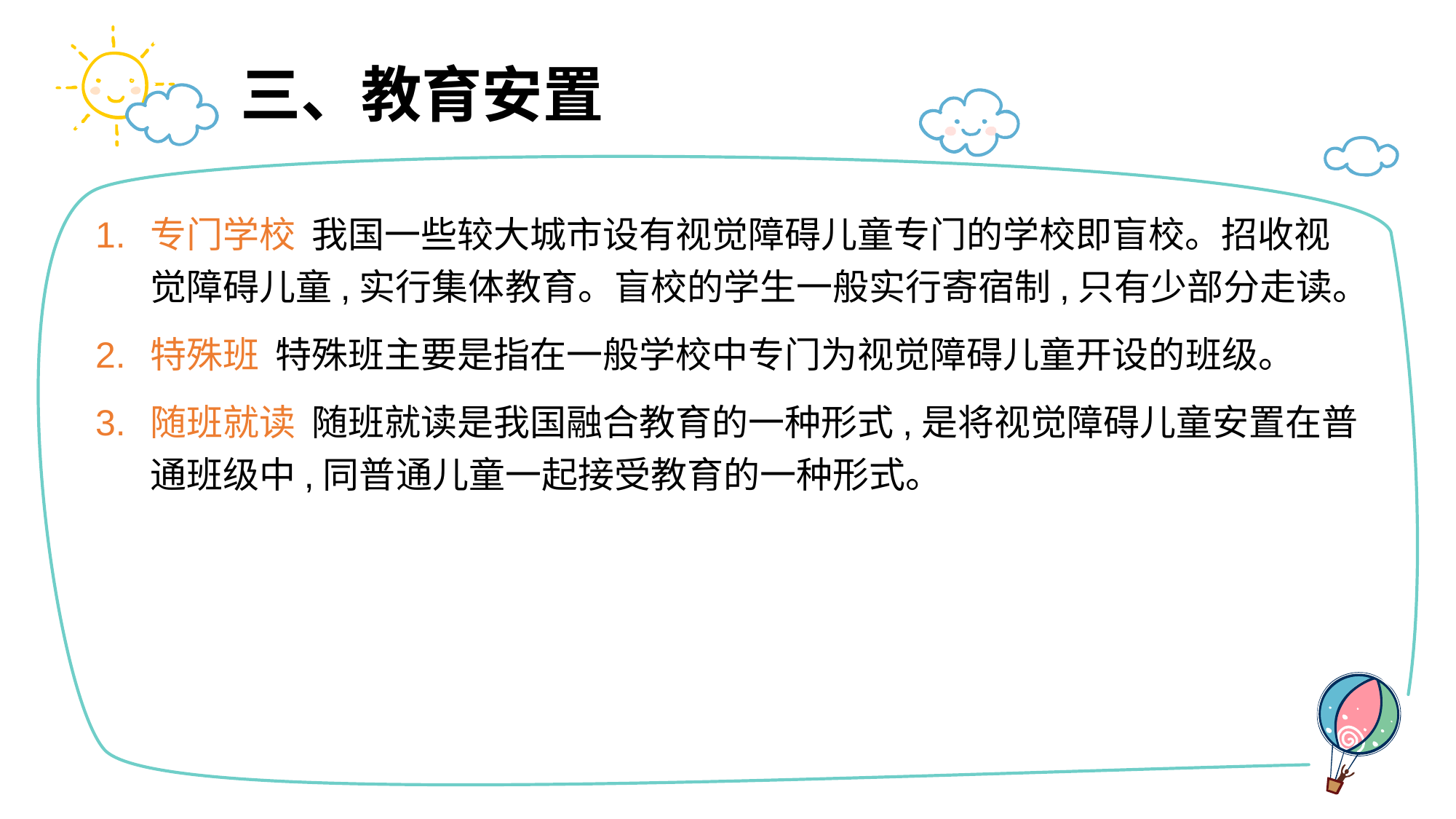

# 三、教育安置
专门学校  我国一些较大城市设有视觉障碍儿童专门的学校即盲校。招收视觉障碍儿童,实行集体教育。盲校的学生一般实行寄宿制,只有少部分走读。
特殊班  特殊班主要是指在一般学校中专门为视觉障碍儿童开设的班级。
随班就读  随班就读是我国融合教育的一种形式,是将视觉障碍儿童安置在普通班级中,同普通儿童一起接受教育的一种形式。